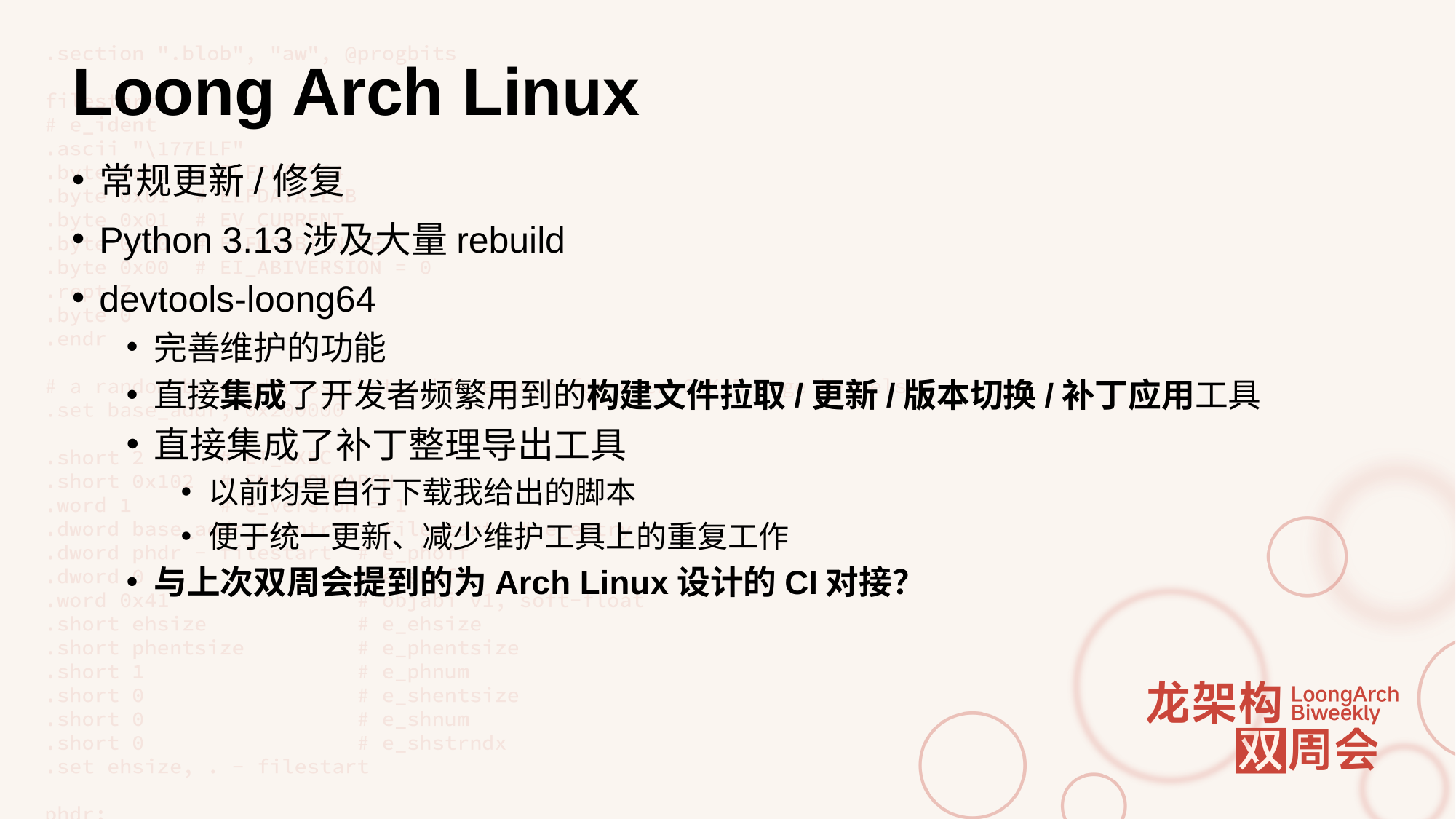

# Loong Arch Linux
常规更新/修复
Python 3.13涉及大量rebuild
devtools-loong64
完善维护的功能
直接集成了开发者频繁用到的构建文件拉取/更新/版本切换/补丁应用工具
直接集成了补丁整理导出工具
以前均是自行下载我给出的脚本
便于统一更新、减少维护工具上的重复工作
与上次双周会提到的为Arch Linux设计的CI对接？